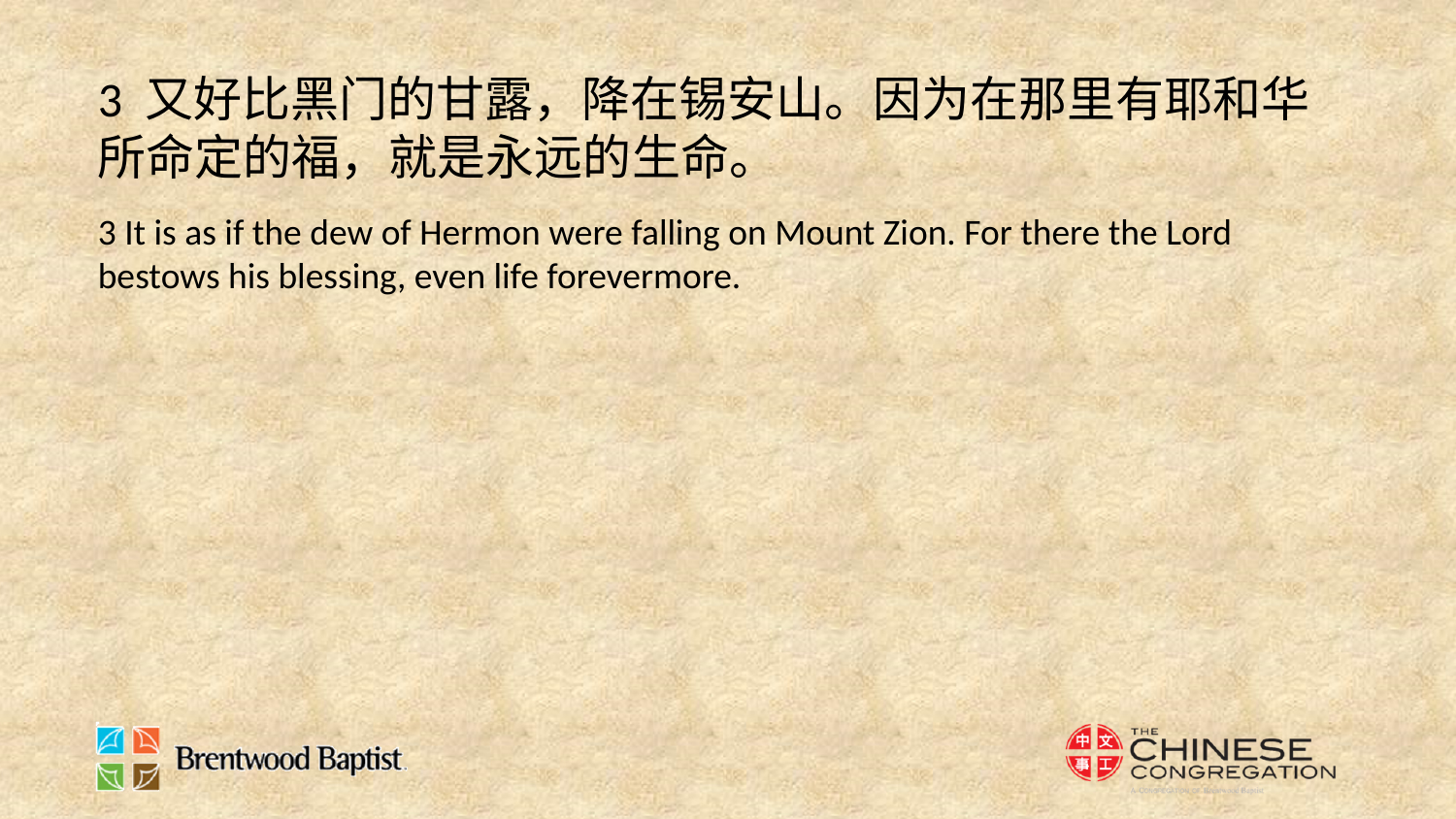

3 又好比黑门的甘露，降在锡安山。因为在那里有耶和华所命定的福，就是永远的生命。

3 It is as if the dew of Hermon were falling on Mount Zion. For there the Lord bestows his blessing, even life forevermore.